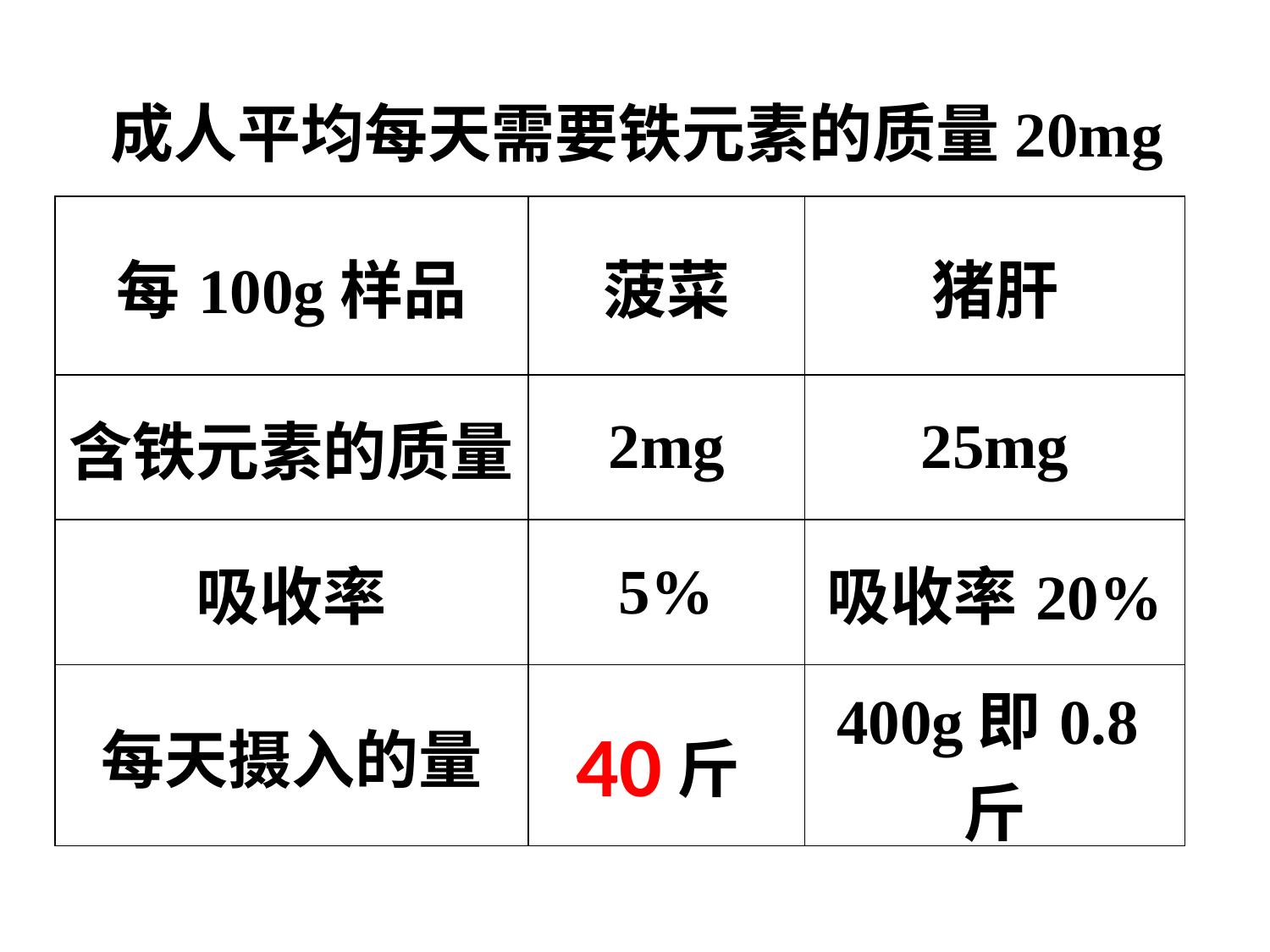

成人平均每天需要铁元素的质量20mg
| 每100g样品 | 菠菜 | 猪肝 |
| --- | --- | --- |
| 含铁元素的质量 | 2mg | 25mg |
| 吸收率 | 5% | 吸收率20% |
| 每天摄入的量 | ？斤 | 400g即0.8斤 |

40